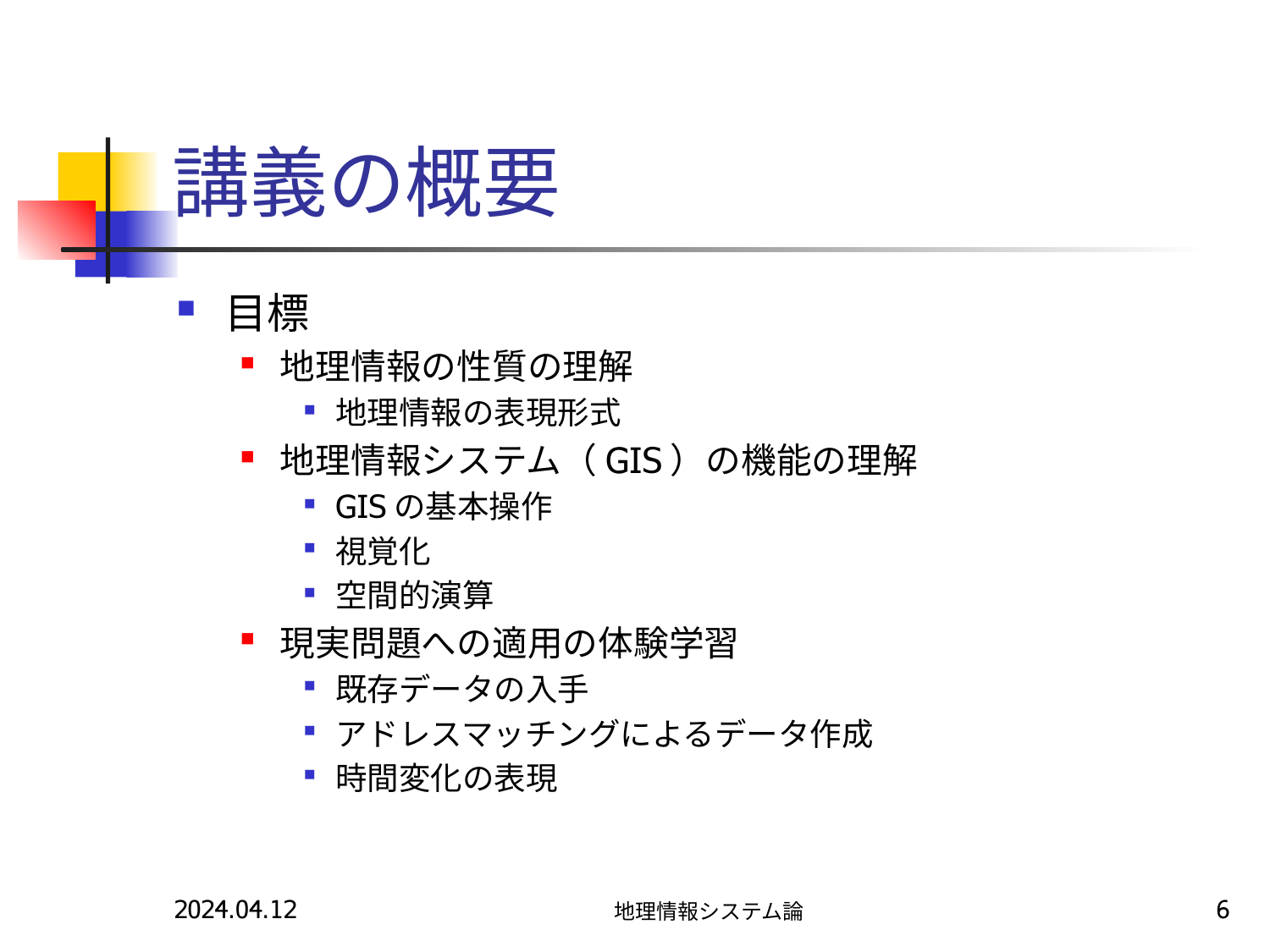

# 講義の概要
目標
地理情報の性質の理解
地理情報の表現形式
地理情報システム（GIS）の機能の理解
GISの基本操作
視覚化
空間的演算
現実問題への適用の体験学習
既存データの入手
アドレスマッチングによるデータ作成
時間変化の表現
2024.04.12
地理情報システム論
6